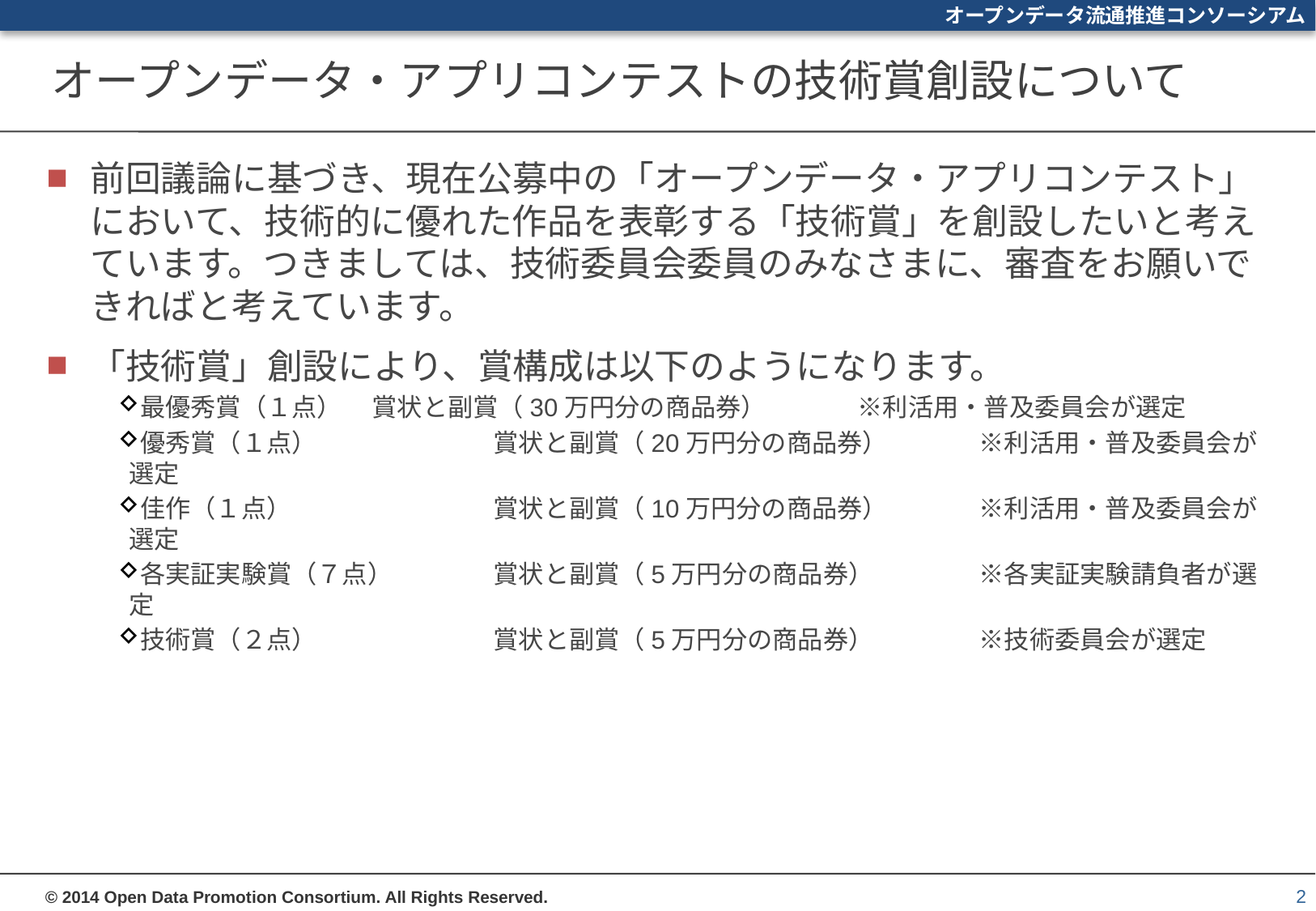

# オープンデータ・アプリコンテストの技術賞創設について
前回議論に基づき、現在公募中の「オープンデータ・アプリコンテスト」において、技術的に優れた作品を表彰する「技術賞」を創設したいと考えています。つきましては、技術委員会委員のみなさまに、審査をお願いできればと考えています。
「技術賞」創設により、賞構成は以下のようになります。
最優秀賞（１点）	賞状と副賞（30万円分の商品券）	※利活用・普及委員会が選定
優秀賞（１点）		賞状と副賞（20万円分の商品券）	※利活用・普及委員会が選定
佳作（１点）		賞状と副賞（10万円分の商品券）	※利活用・普及委員会が選定
各実証実験賞（７点）	賞状と副賞（5万円分の商品券）　	※各実証実験請負者が選定
技術賞（２点）		賞状と副賞（5万円分の商品券）　	※技術委員会が選定
2